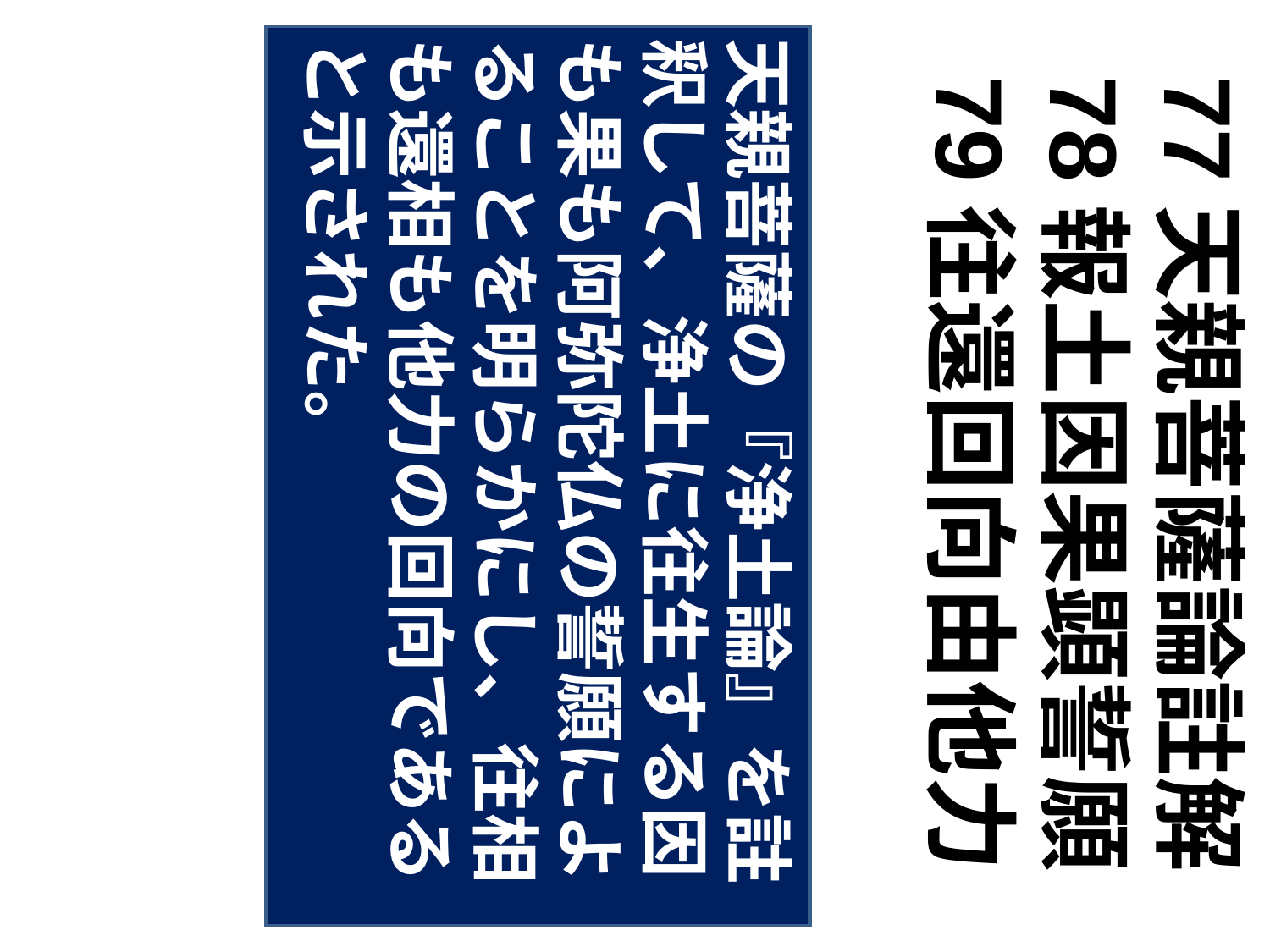

天親菩薩の『浄土論』を註釈して、浄土に往生する因も果も阿弥陀仏の誓願によることを明らかにし、往相も還相も他力の回向であると示された。
77天親菩薩論註解
78報土因果顕誓願
79往還回向由他力